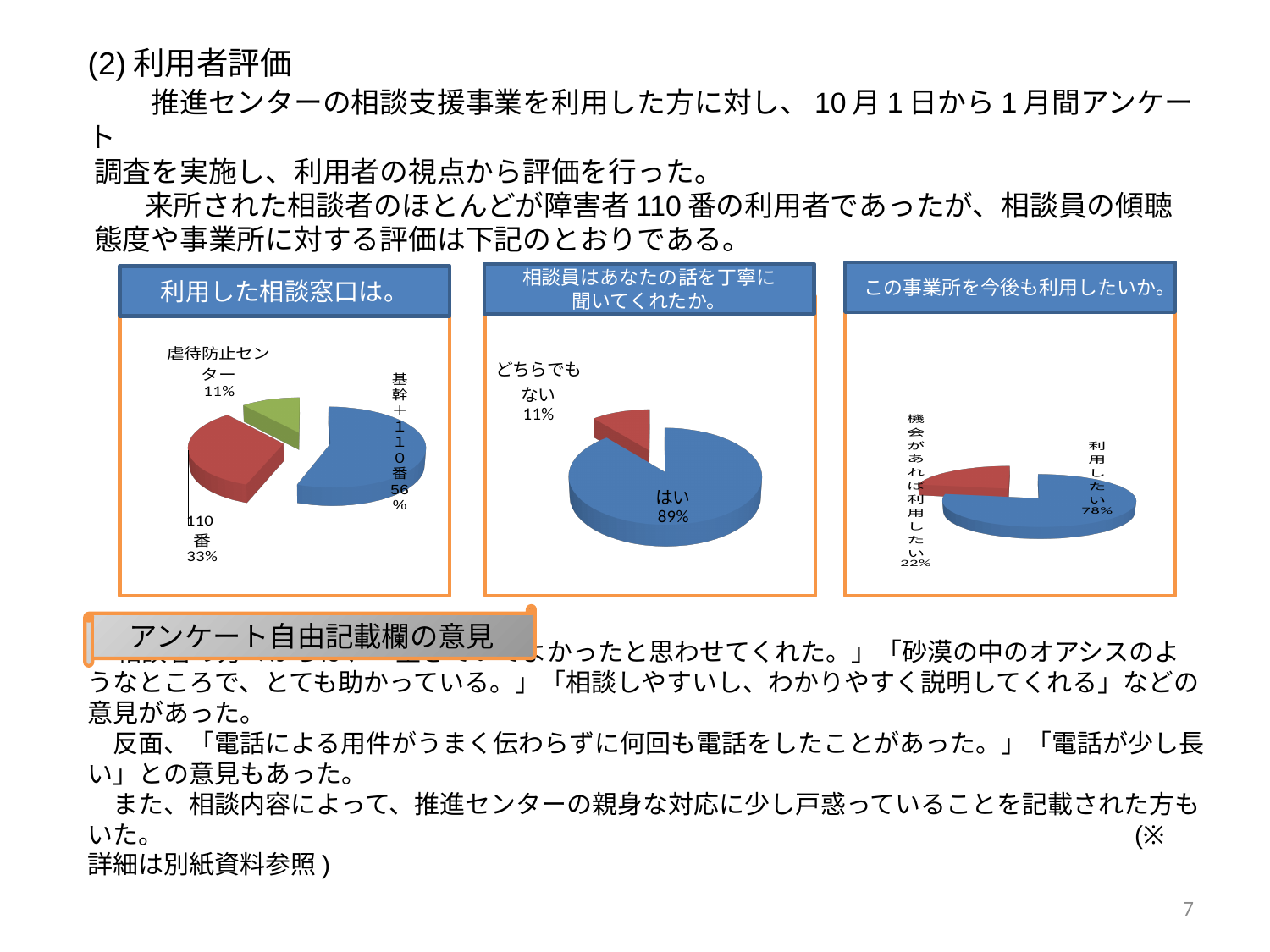

# (2)利用者評価 　　推進センターの相談支援事業を利用した方に対し、10月1日から1月間アンケート 調査を実施し、利用者の視点から評価を行った。 　　来所された相談者のほとんどが障害者110番の利用者であったが、相談員の傾聴 態度や事業所に対する評価は下記のとおりである。 　相談者の方々からは、「生きていてよかったと思わせてくれた。」「砂漠の中のオアシスのようなところで、とても助かっている。」「相談しやすいし、わかりやすく説明してくれる」などの意見があった。 　反面、「電話による用件がうまく伝わらずに何回も電話をしたことがあった。」「電話が少し長い」との意見もあった。 　また、相談内容によって、推進センターの親身な対応に少し戸惑っていることを記載された方もいた。　　　　　　　　　　　　　　　　　　　　　　　　　　　　　　　　　　　　　　(※　詳細は別紙資料参照)
この事業所を今後も利用したいか。
相談員はあなたの話を丁寧に
聞いてくれたか。
利用した相談窓口は。

[unsupported chart]

[unsupported chart]

[unsupported chart]

アンケート自由記載欄の意見
7